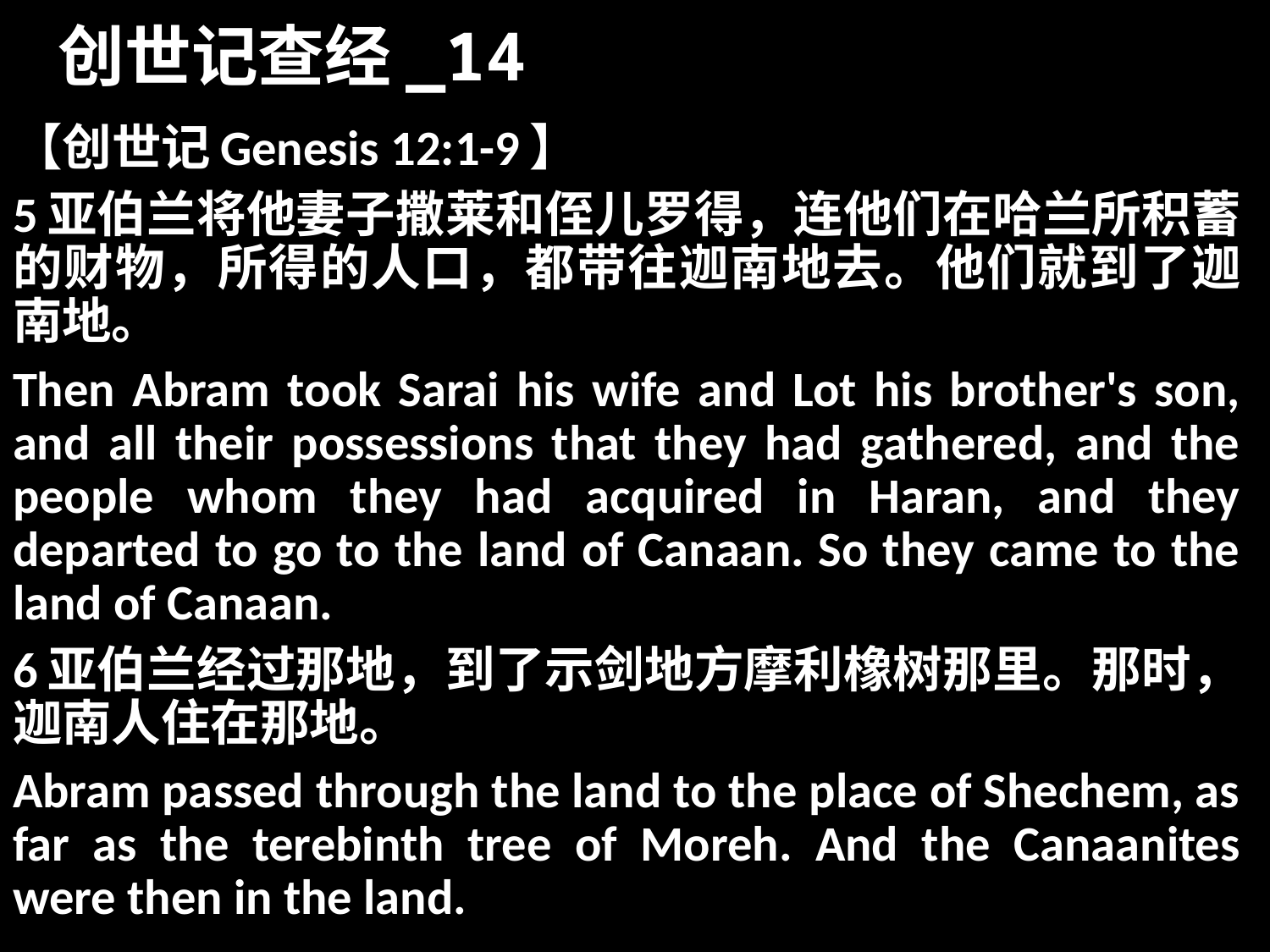

# 创世记查经_14
【创世记Genesis 12:1-9】
5亚伯兰将他妻子撒莱和侄儿罗得，连他们在哈兰所积蓄的财物，所得的人口，都带往迦南地去。他们就到了迦南地。
Then Abram took Sarai his wife and Lot his brother's son, and all their possessions that they had gathered, and the people whom they had acquired in Haran, and they departed to go to the land of Canaan. So they came to the land of Canaan.
6亚伯兰经过那地，到了示剑地方摩利橡树那里。那时，迦南人住在那地。
Abram passed through the land to the place of Shechem, as far as the terebinth tree of Moreh. And the Canaanites were then in the land.